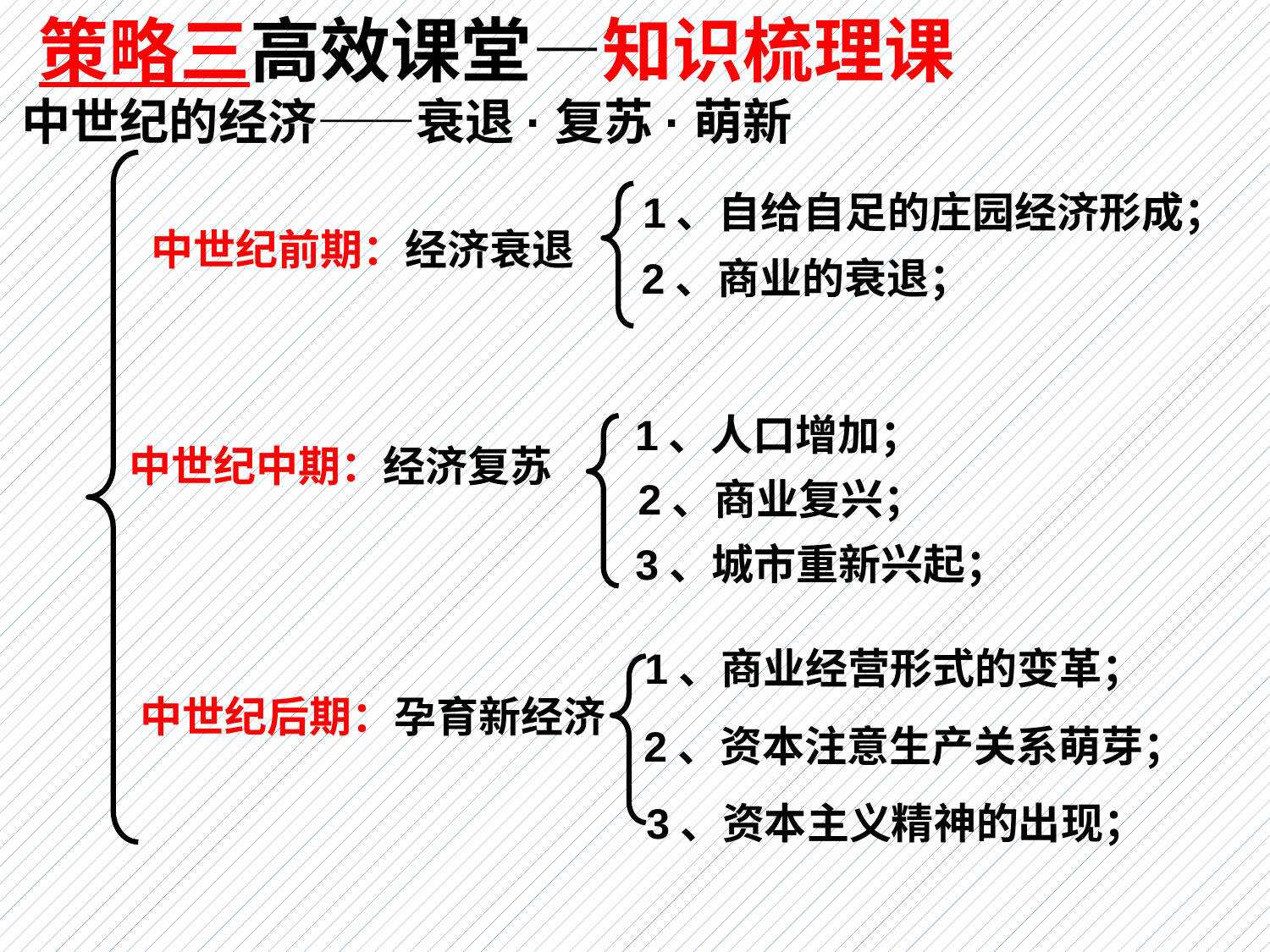

策略三高效课堂—知识梳理课
中世纪的经济——衰退·复苏·萌新

1、自给自足的庄园经济形成；

中世纪前期：经济衰退
2、商业的衰退；
1、人口增加；

中世纪中期：经济复苏
2、商业复兴；
3、城市重新兴起；
1、商业经营形式的变革；

中世纪后期：孕育新经济
2、资本注意生产关系萌芽；
3、资本主义精神的出现；